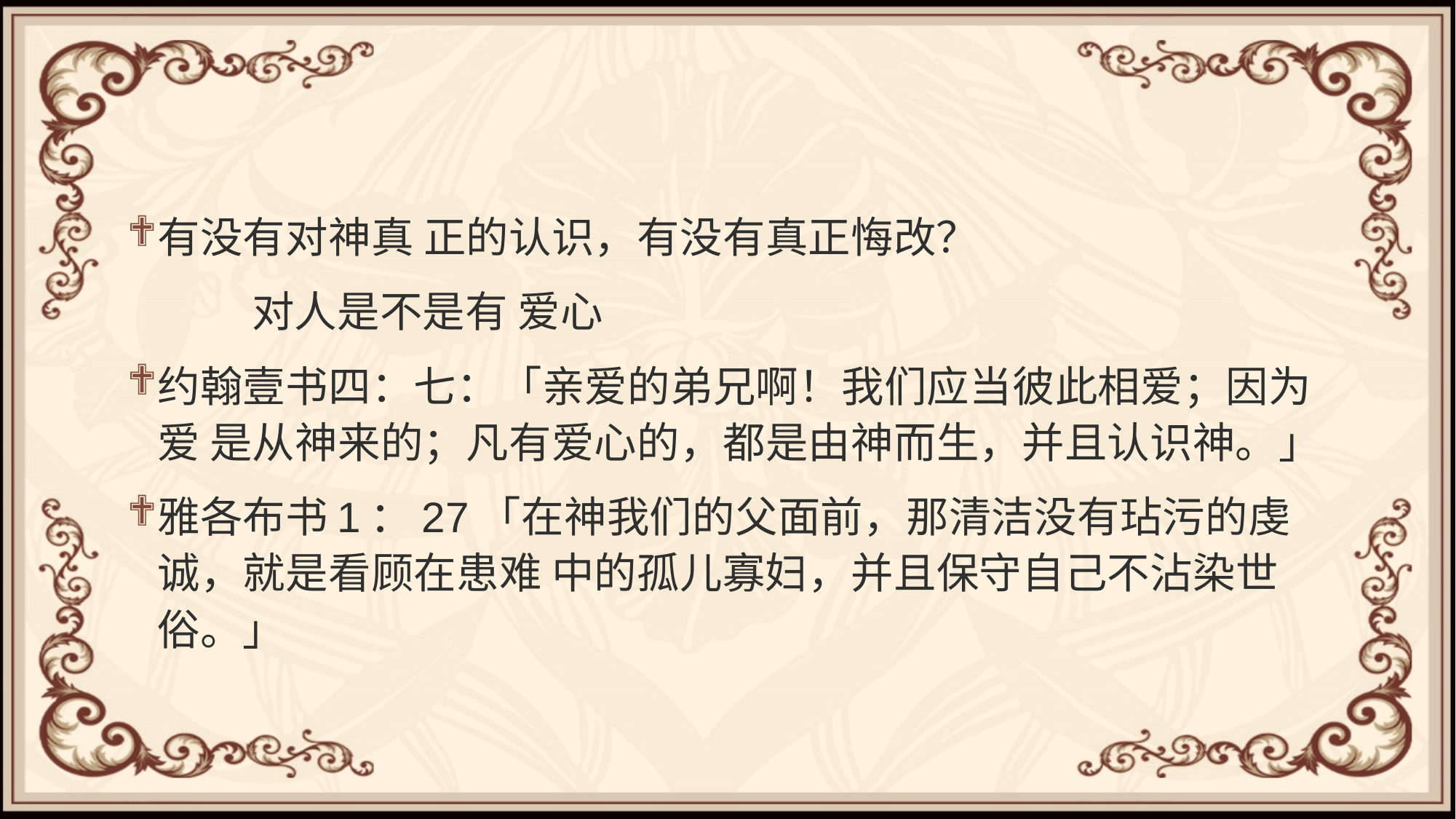

#
有没有对神真 正的认识，有没有真正悔改？
            对人是不是有 爱心
约翰壹书四：七：「亲爱的弟兄啊！我们应当彼此相爱；因为爱 是从神来的；凡有爱心的，都是由神而生，并且认识神。」
雅各布书1：27「在神我们的父面前，那清洁没有玷污的虔诚，就是看顾在患难 中的孤儿寡妇，并且保守自己不沾染世俗。」